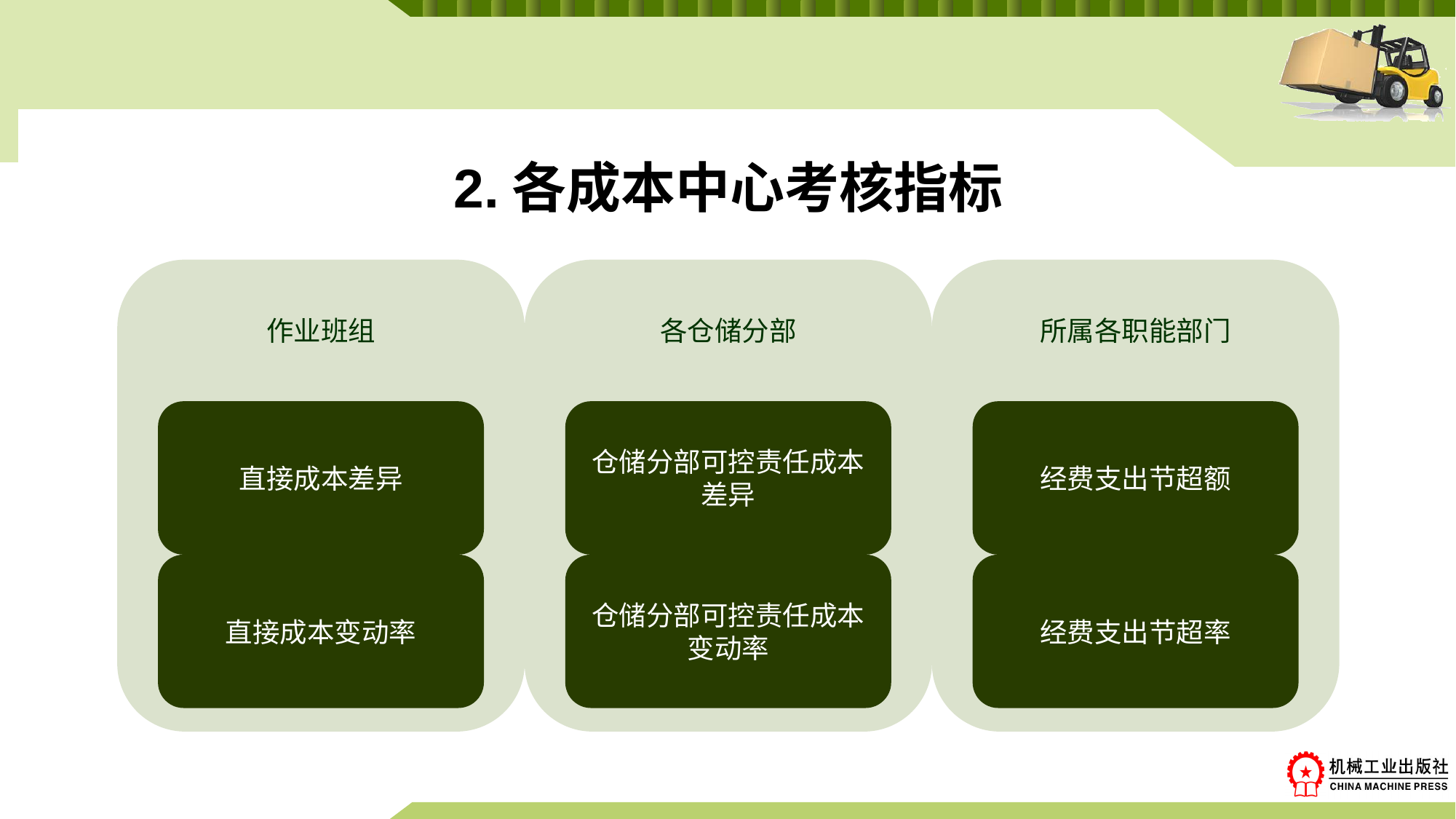

# 2.各成本中心考核指标
作业班组
直接成本差异
直接成本变动率
各仓储分部
仓储分部可控责任成本差异
仓储分部可控责任成本变动率
所属各职能部门
经费支出节超额
经费支出节超率